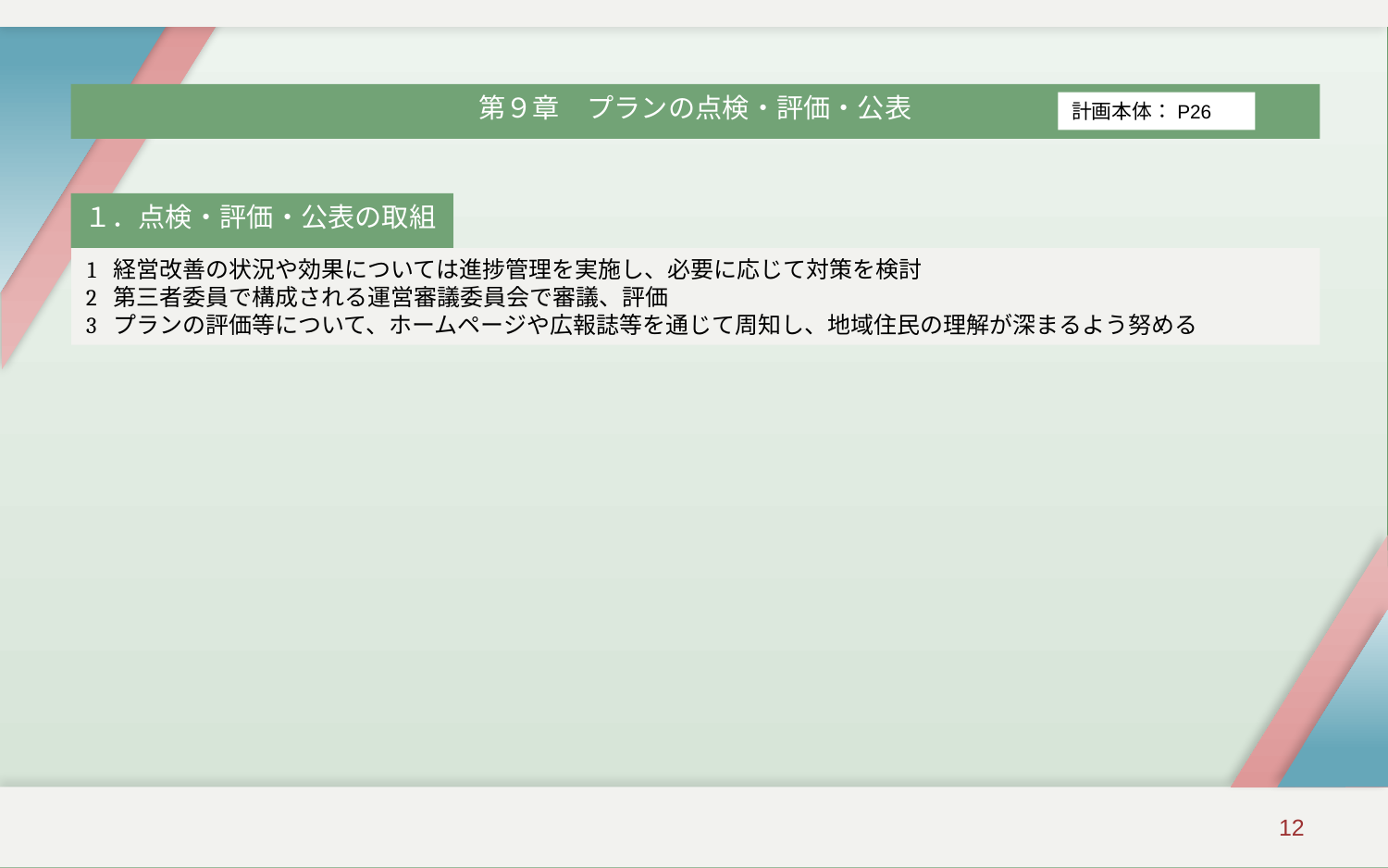

第９章　プランの点検・評価・公表
計画本体：P26
１．点検・評価・公表の取組
1  経営改善の状況や効果については進捗管理を実施し、必要に応じて対策を検討
2  第三者委員で構成される運営審議委員会で審議、評価
3  プランの評価等について、ホームページや広報誌等を通じて周知し、地域住民の理解が深まるよう努める

12